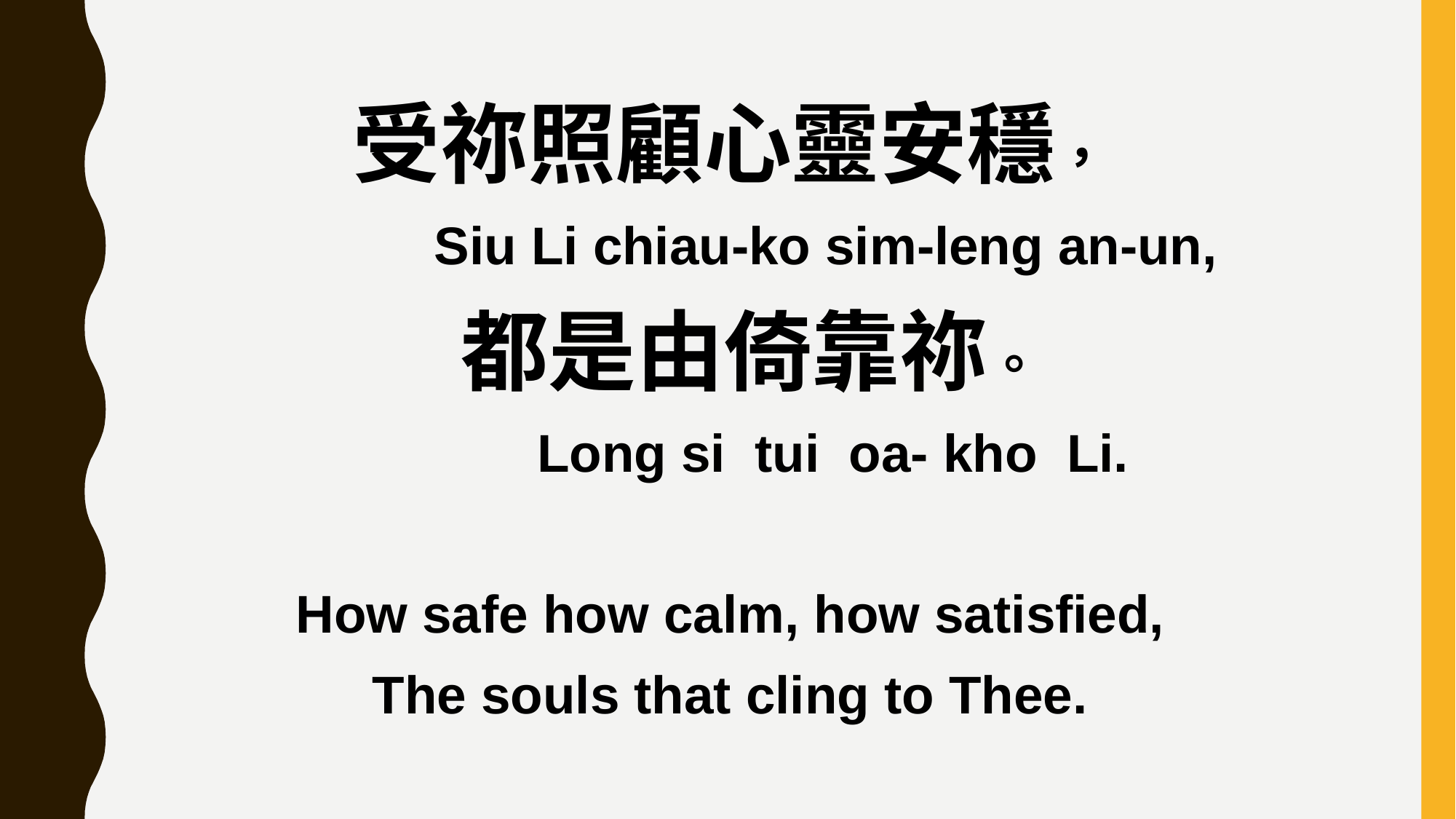

受祢照顧心靈安穩，
                Siu Li chiau-ko sim-leng an-un,
 都是由倚靠祢。
                       Long si  tui  oa- kho  Li.

How safe how calm, how satisfied,
The souls that cling to Thee.